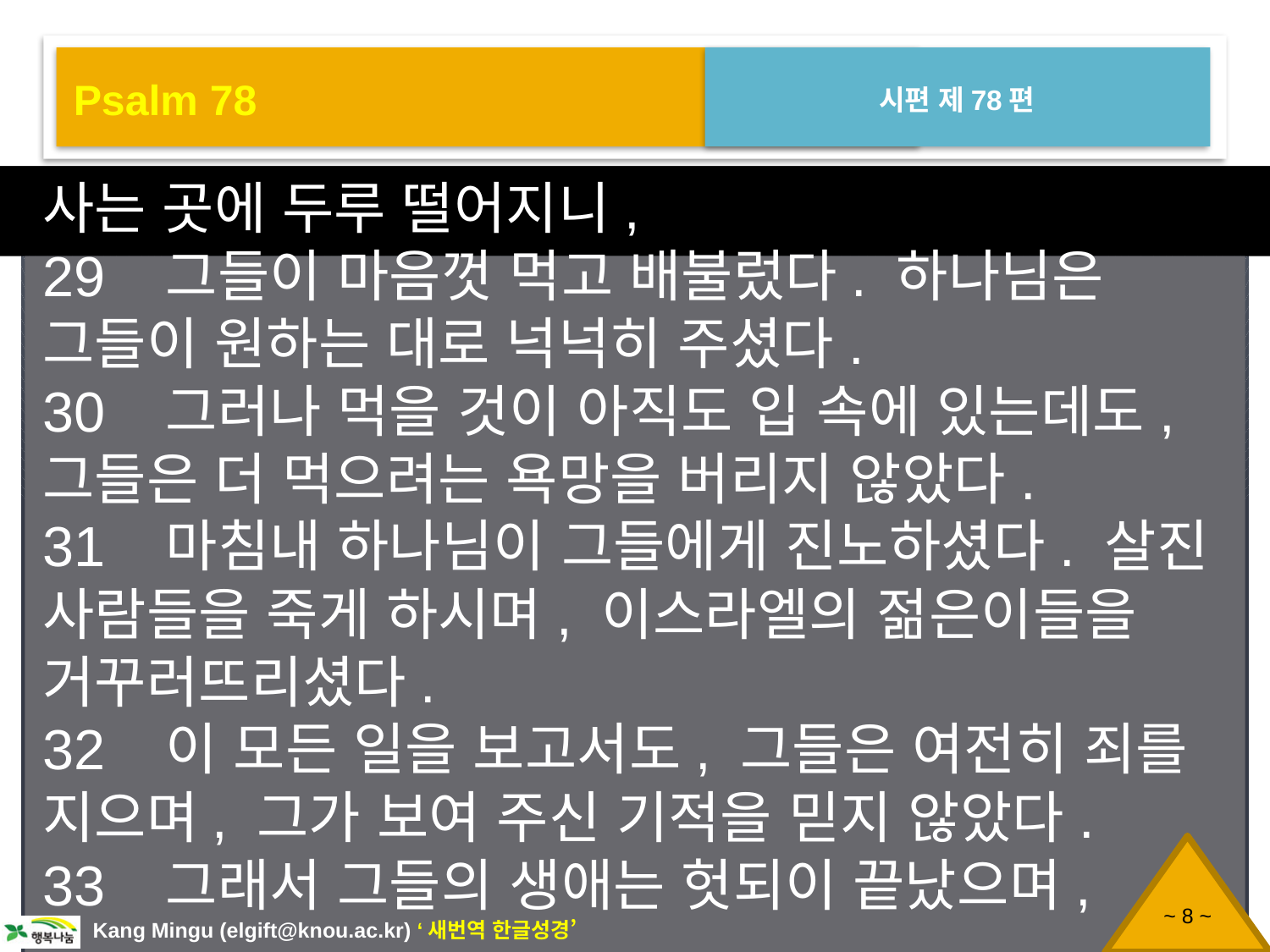

Psalm 78
시편 제78편
사는 곳에 두루 떨어지니,
29   그들이 마음껏 먹고 배불렀다. 하나님은 그들이 원하는 대로 넉넉히 주셨다.
30   그러나 먹을 것이 아직도 입 속에 있는데도, 그들은 더 먹으려는 욕망을 버리지 않았다.
31   마침내 하나님이 그들에게 진노하셨다. 살진 사람들을 죽게 하시며, 이스라엘의 젊은이들을 거꾸러뜨리셨다.
32   이 모든 일을 보고서도, 그들은 여전히 죄를 지으며, 그가 보여 주신 기적을 믿지 않았다.
33   그래서 그들의 생애는 헛되이 끝났으며,